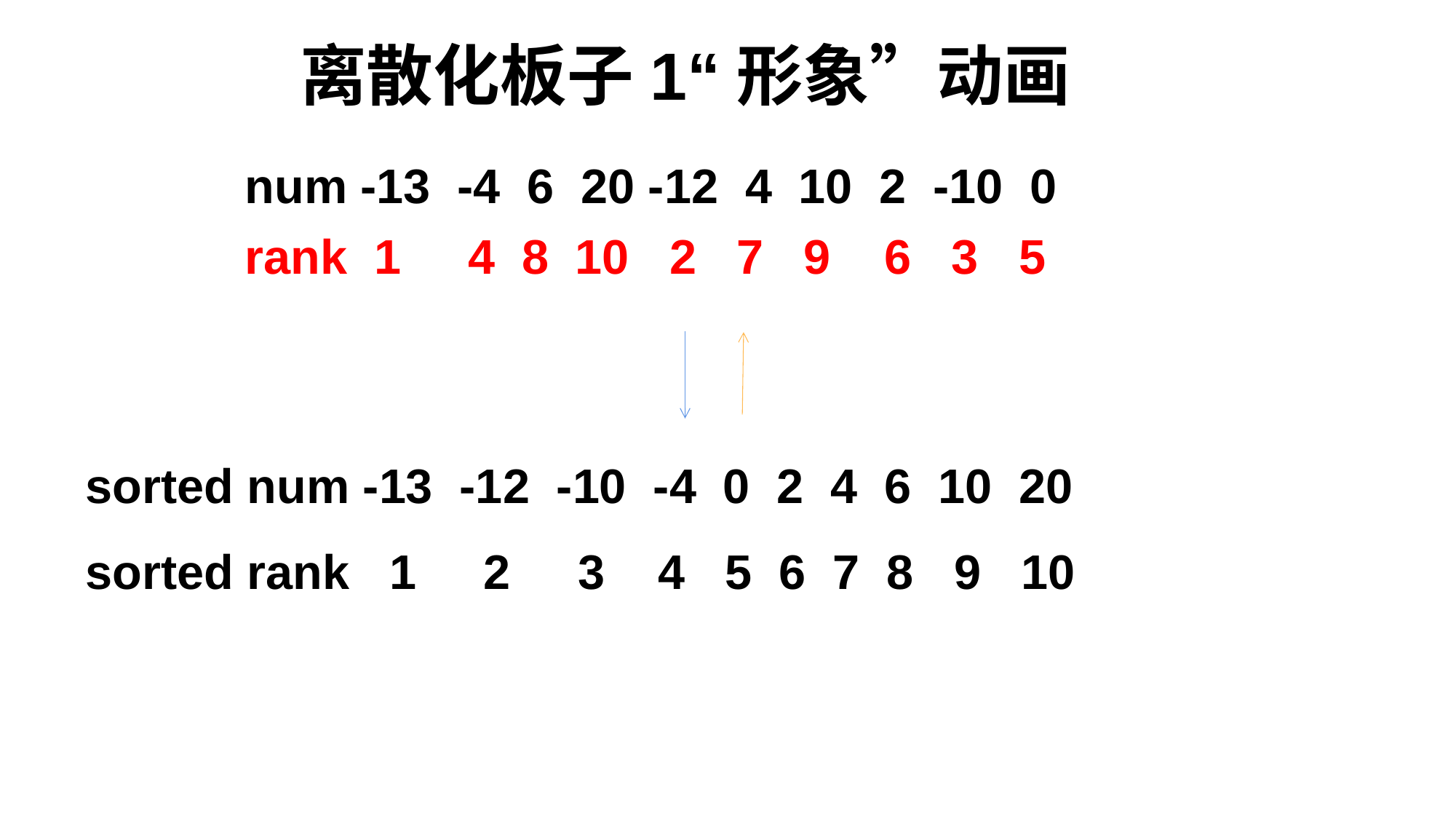

离散化板子1“形象”动画
num -13  -4  6  20 -12  4  10  2  -10  0
rank  1     4  8  10   2   7   9    6   3   5
sorted num -13  -12  -10  -4  0  2  4  6  10  20
sorted rank   1     2     3    4   5  6  7  8   9   10